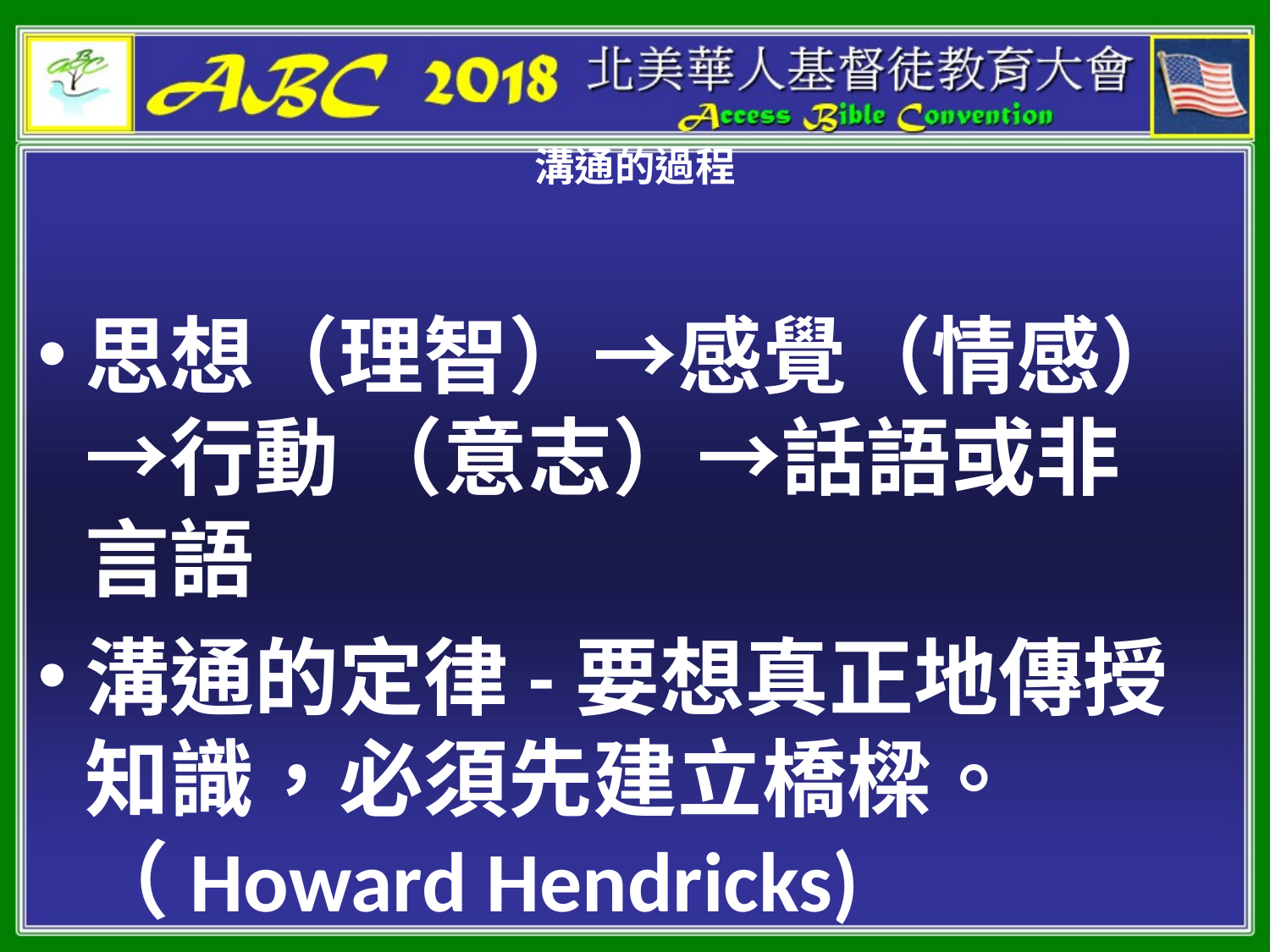

# 溝通的過程
思想（理智）→感覺（情感）→行動 （意志）→話語或非言語
溝通的定律-要想真正地傳授知識，必須先建立橋樑。（Howard Hendricks)